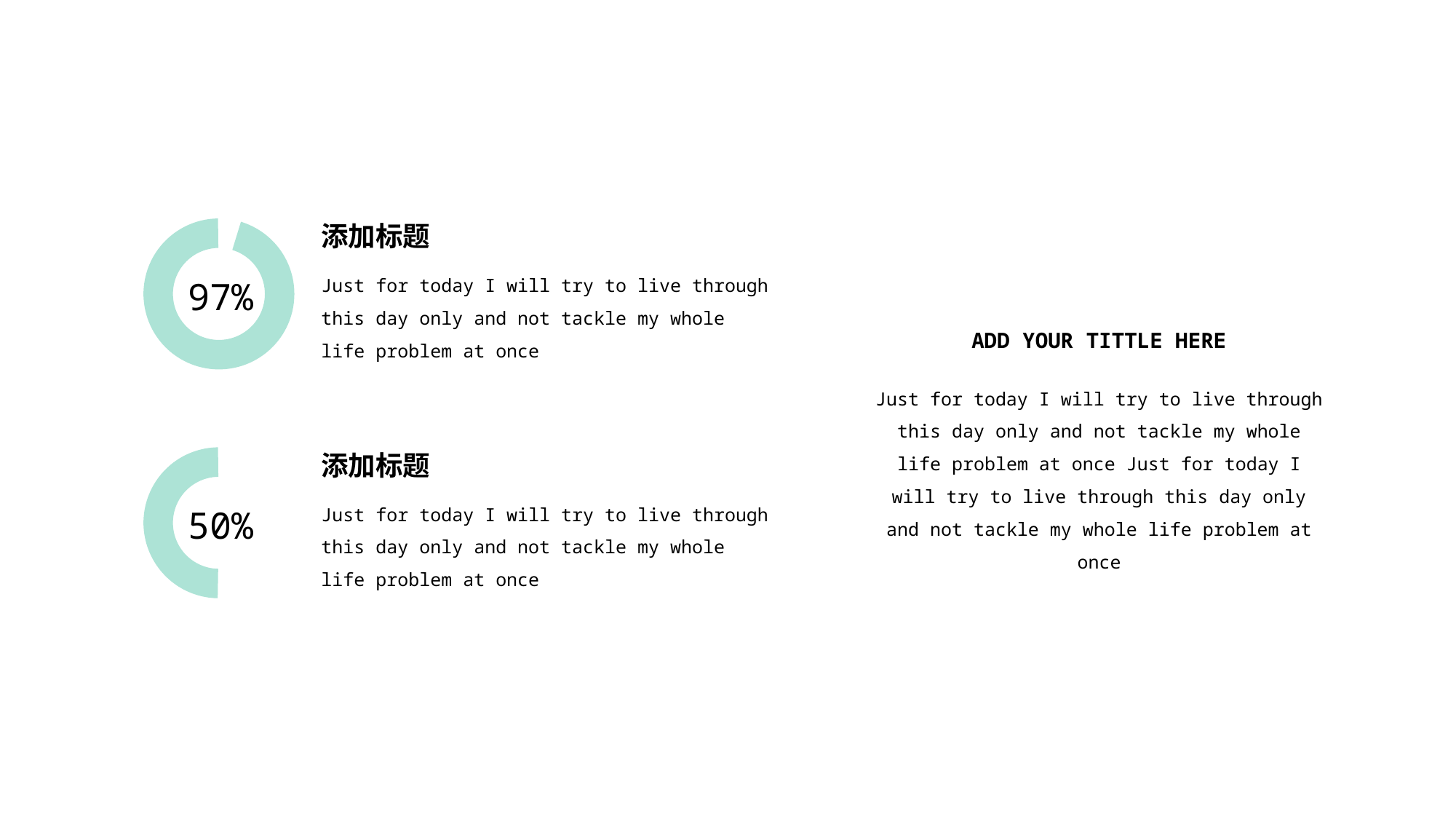

添加标题

Just for today I will try to live through this day only and not tackle my whole life problem at once
97%
ADD YOUR TITTLE HERE
Just for today I will try to live through this day only and not tackle my whole life problem at once Just for today I will try to live through this day only and not tackle my whole life problem at once

添加标题

Just for today I will try to live through this day only and not tackle my whole life problem at once
50%